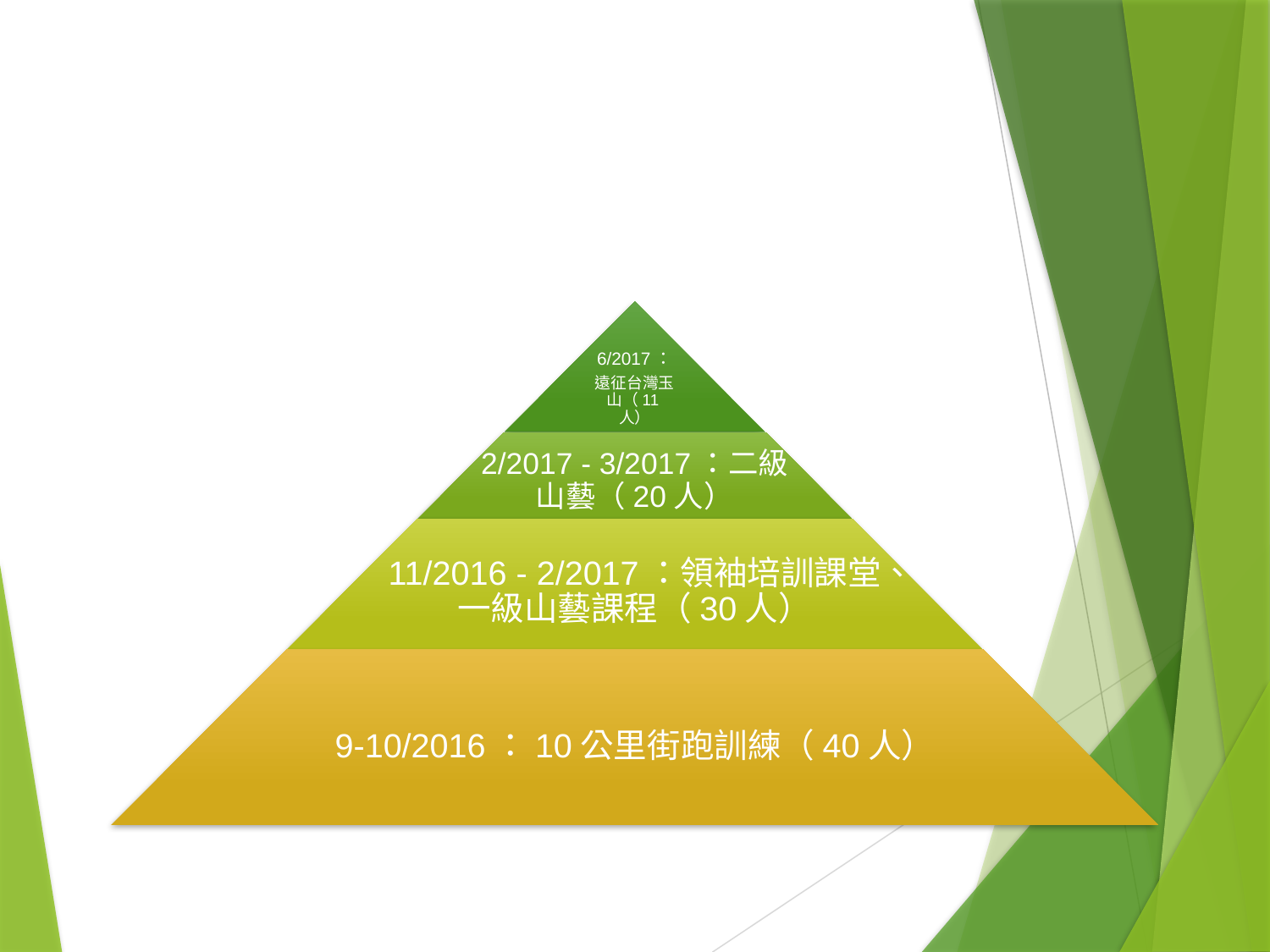

6/2017：
遠征台灣玉山（11人）
2/2017 - 3/2017：二級山藝（20人）
11/2016 - 2/2017：領袖培訓課堂、一級山藝課程（30人）
9-10/2016：10公里街跑訓練（40人）